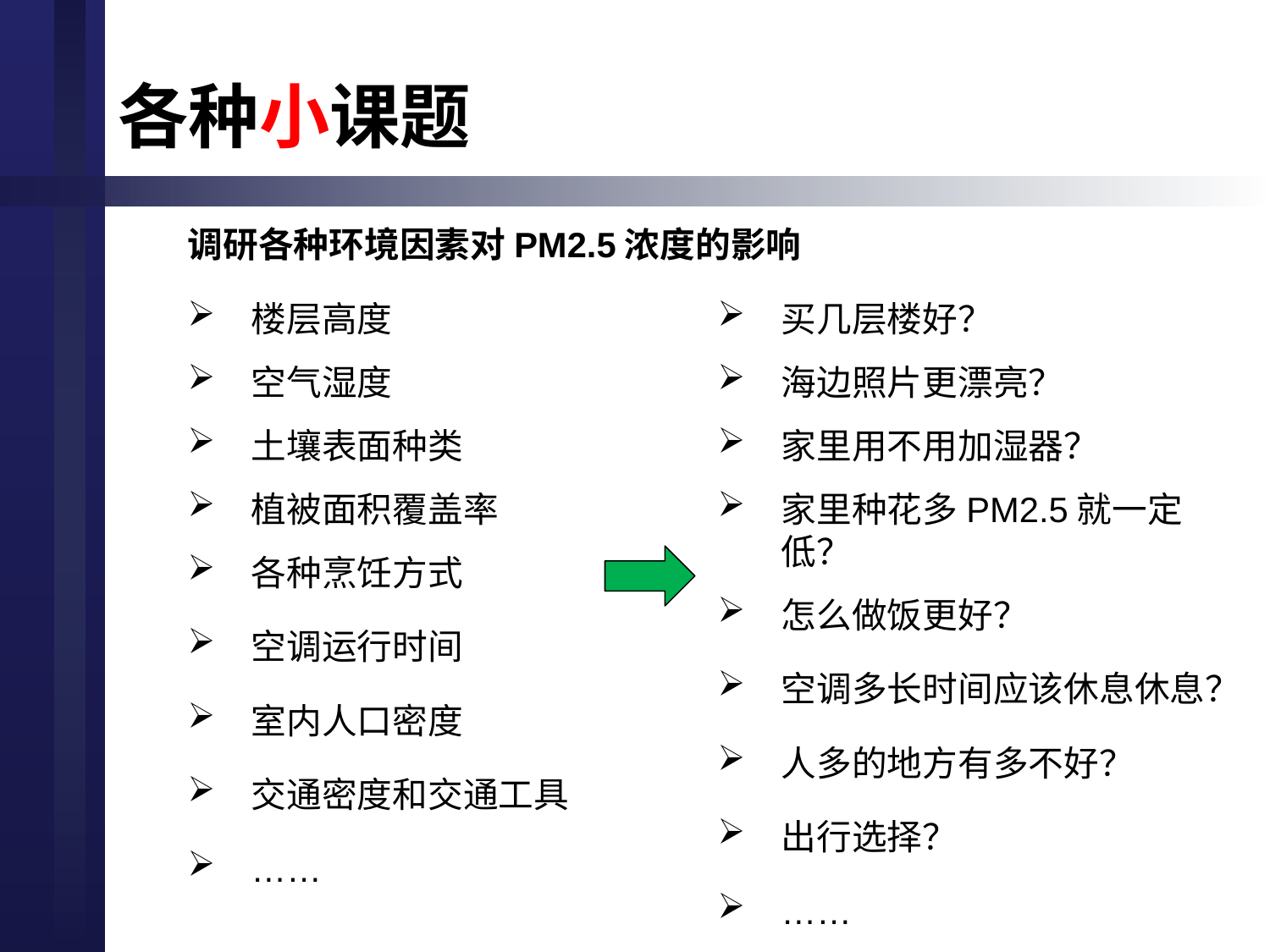

# 各种小课题
调研各种环境因素对PM2.5浓度的影响
楼层高度
空气湿度
土壤表面种类
植被面积覆盖率
各种烹饪方式
空调运行时间
室内人口密度
交通密度和交通工具
……

买几层楼好？
海边照片更漂亮？
家里用不用加湿器？
家里种花多PM2.5就一定低？
怎么做饭更好？
空调多长时间应该休息休息？
人多的地方有多不好？
出行选择？
……